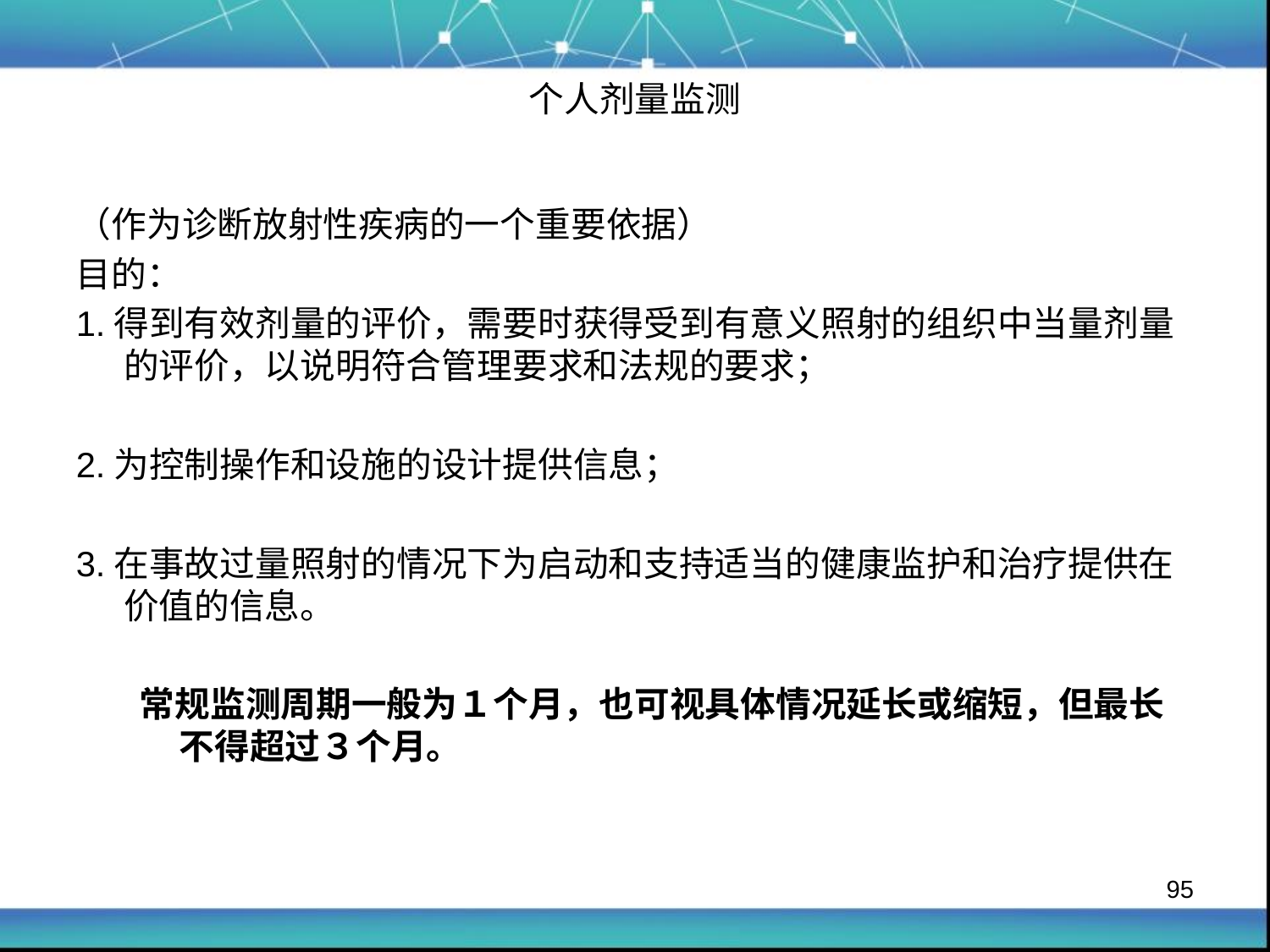

个人剂量监测
#
（作为诊断放射性疾病的一个重要依据）
目的：
1.得到有效剂量的评价，需要时获得受到有意义照射的组织中当量剂量的评价，以说明符合管理要求和法规的要求；

2.为控制操作和设施的设计提供信息；

3.在事故过量照射的情况下为启动和支持适当的健康监护和治疗提供在价值的信息。

常规监测周期一般为１个月，也可视具体情况延长或缩短，但最长不得超过３个月。

95